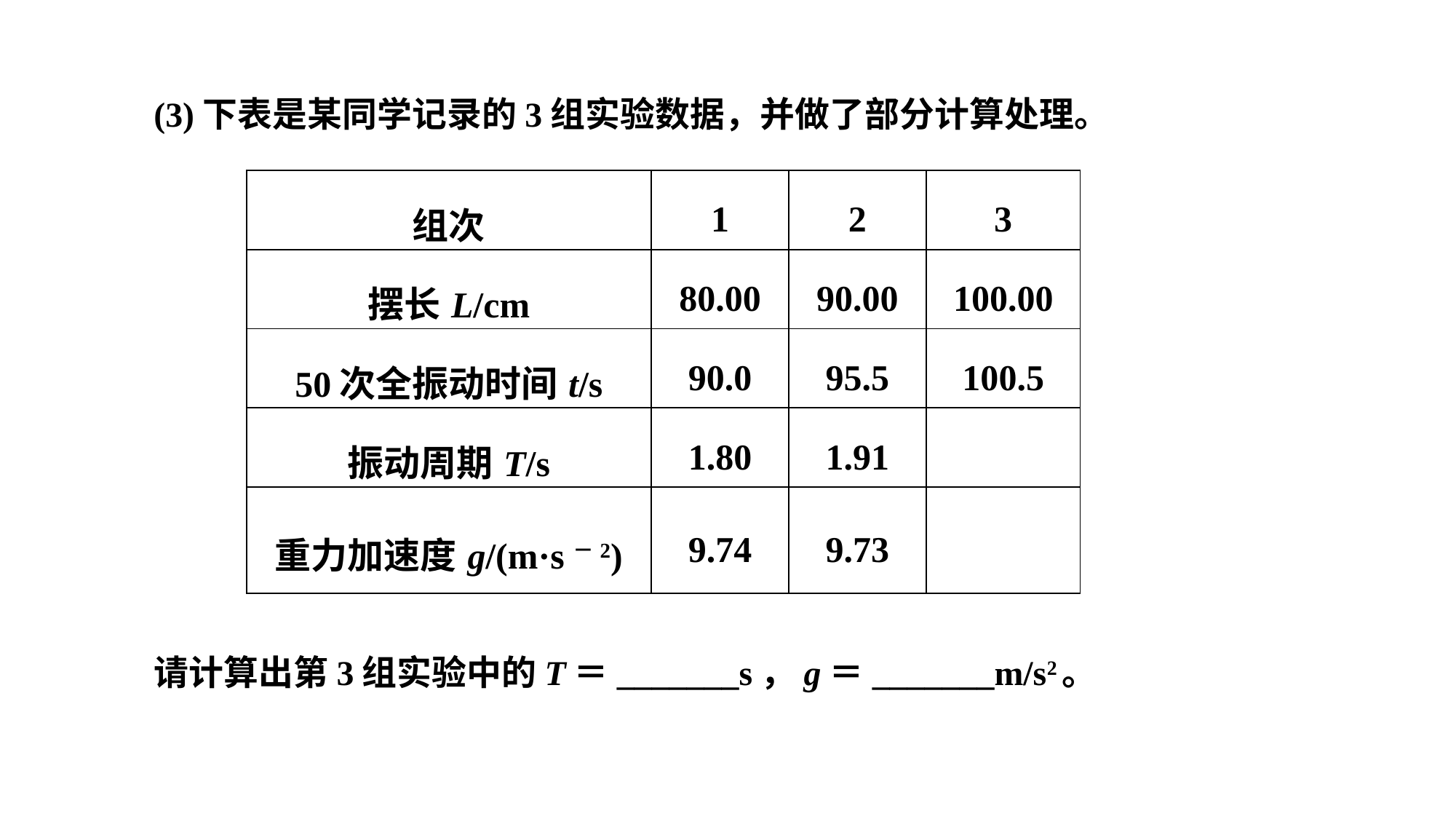

(3)下表是某同学记录的3组实验数据，并做了部分计算处理。

请计算出第3组实验中的T＝_______s，g＝_______m/s2。
| 组次 | 1 | 2 | 3 |
| --- | --- | --- | --- |
| 摆长L/cm | 80.00 | 90.00 | 100.00 |
| 50次全振动时间t/s | 90.0 | 95.5 | 100.5 |
| 振动周期T/s | 1.80 | 1.91 |  |
| 重力加速度g/(m·s－2) | 9.74 | 9.73 |  |